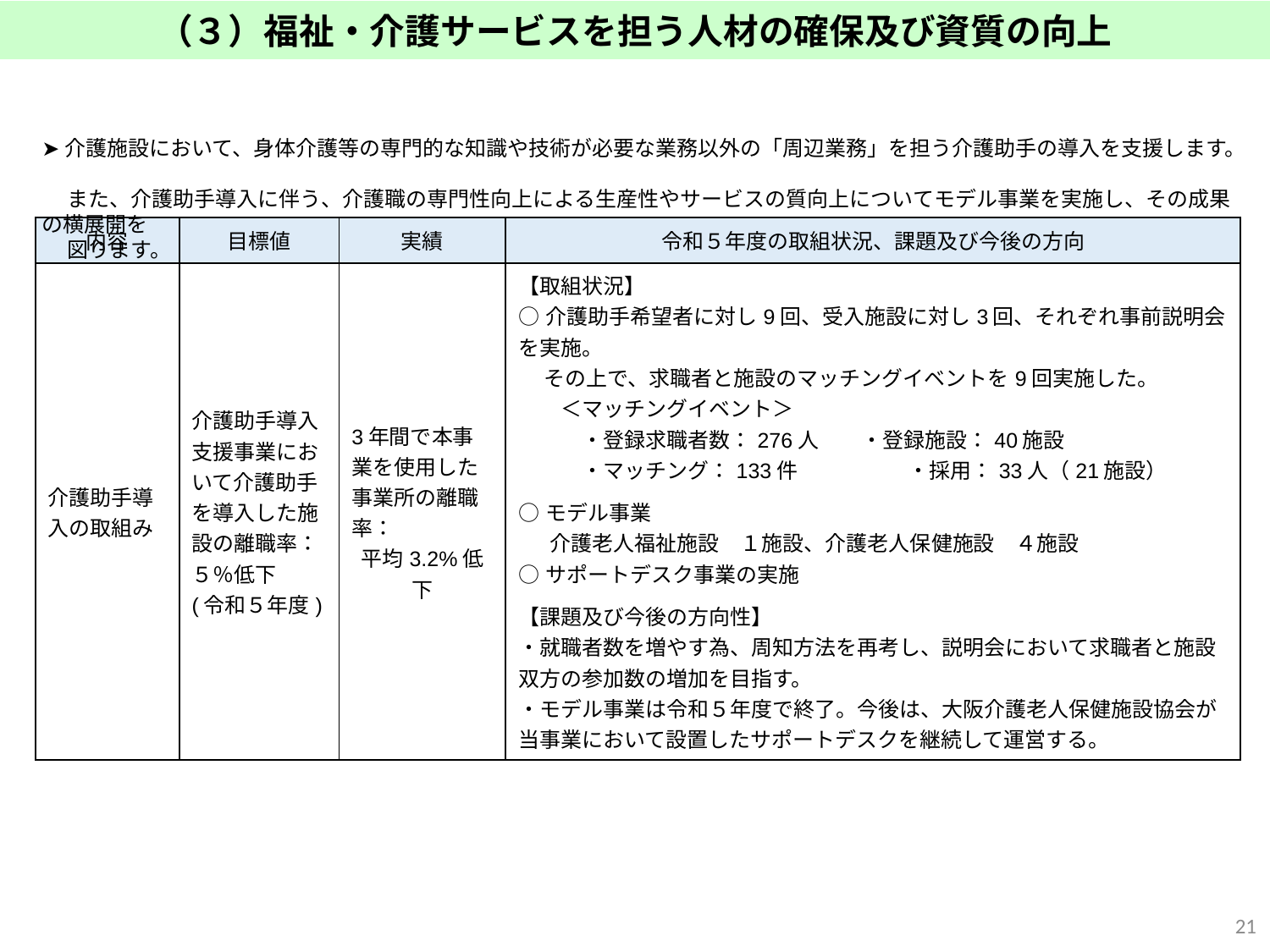

（３）福祉・介護サービスを担う人材の確保及び資質の向上
➤介護施設において、身体介護等の専門的な知識や技術が必要な業務以外の「周辺業務」を担う介護助手の導入を支援します。
　 また、介護助手導入に伴う、介護職の専門性向上による生産性やサービスの質向上についてモデル事業を実施し、その成果の横展開を
　 図ります。

| 内容 | 目標値 | 実績 | 令和５年度の取組状況、課題及び今後の方向 |
| --- | --- | --- | --- |
| 介護助手導入の取組み | 介護助手導入支援事業において介護助手を導入した施設の離職率： ５％低下 (令和５年度) | 3年間で本事業を使用した事業所の離職率： 平均3.2%低下 | 【取組状況】 ○介護助手希望者に対し9回、受入施設に対し3回、それぞれ事前説明会を実施。 　 その上で、求職者と施設のマッチングイベントを9回実施した。 　　＜マッチングイベント＞ 　　　・登録求職者数：276人　　・登録施設：40施設　 　　　・マッチング：133件　　　　 　・採用：33人（21施設） ○モデル事業 　介護老人福祉施設　１施設、介護老人保健施設　４施設 ○サポートデスク事業の実施 【課題及び今後の方向性】 ・就職者数を増やす為、周知方法を再考し、説明会において求職者と施設双方の参加数の増加を目指す。 ・モデル事業は令和５年度で終了。今後は、大阪介護老人保健施設協会が当事業において設置したサポートデスクを継続して運営する。 |
21